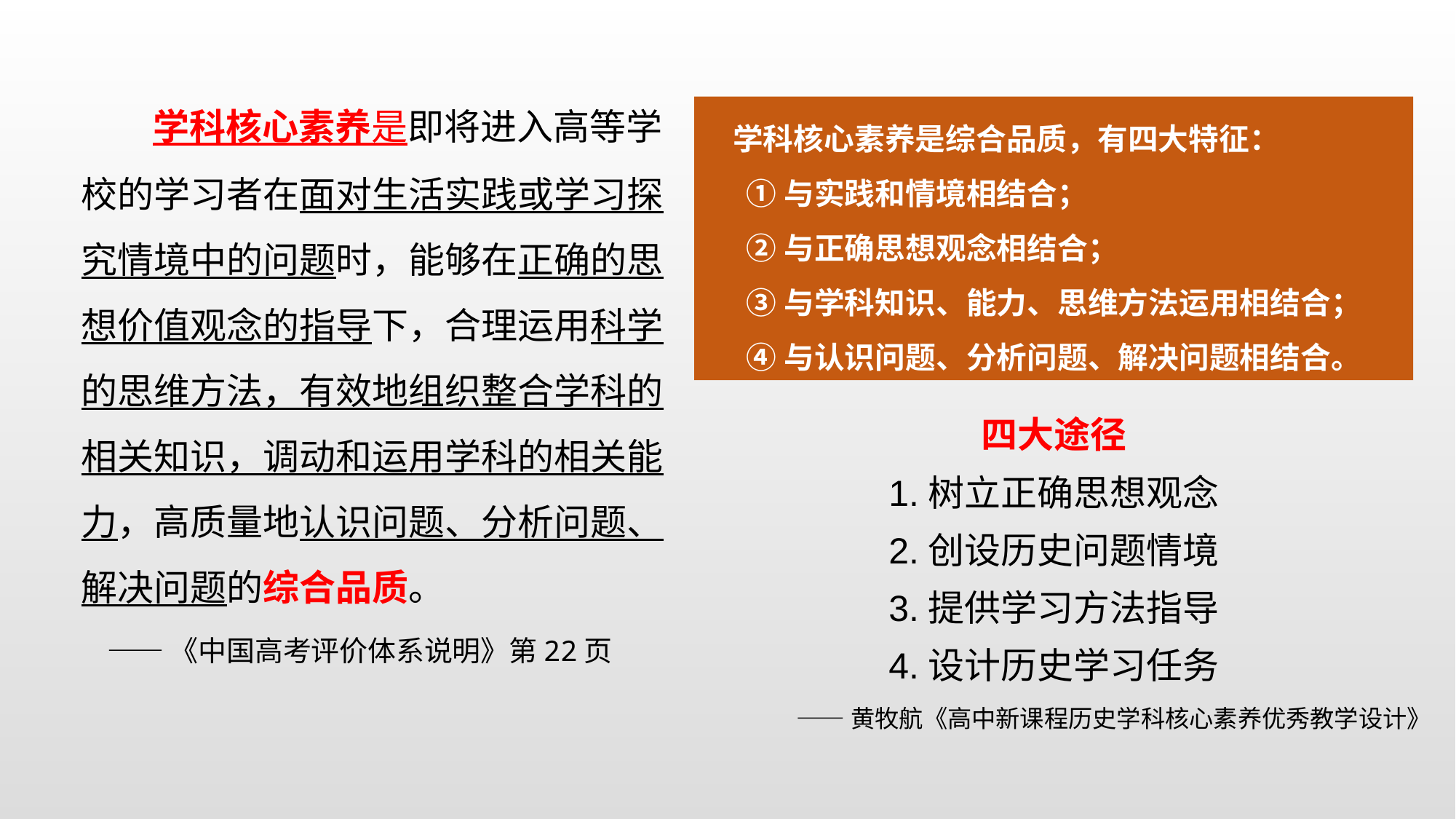

学科核心素养是即将进入高等学校的学习者在面对生活实践或学习探究情境中的问题时，能够在正确的思想价值观念的指导下，合理运用科学的思维方法，有效地组织整合学科的相关知识，调动和运用学科的相关能力，高质量地认识问题、分析问题、解决问题的综合品质。
  ——《中国高考评价体系说明》第22页
   学科核心素养是综合品质，有四大特征：
      ①与实践和情境相结合；
      ②与正确思想观念相结合；
      ③与学科知识、能力、思维方法运用相结合；
      ④与认识问题、分析问题、解决问题相结合。
四大途径
1.树立正确思想观念
2.创设历史问题情境
3.提供学习方法指导
4.设计历史学习任务
——黄牧航《高中新课程历史学科核心素养优秀教学设计》